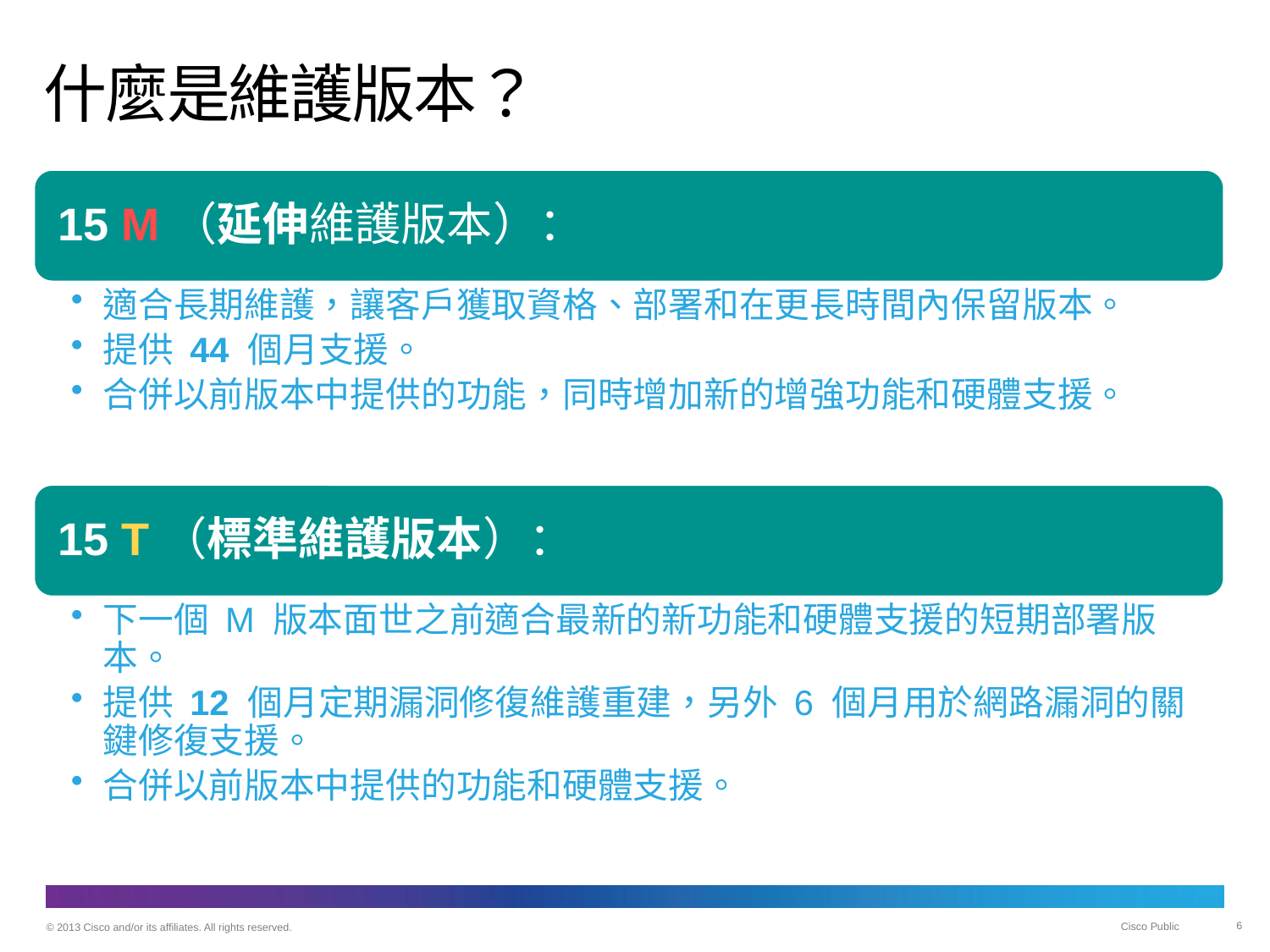

# 什麼是維護版本？
15 M（延伸維護版本）：
適合長期維護，讓客戶獲取資格、部署和在更長時間內保留版本。
提供 44 個月支援。
合併以前版本中提供的功能，同時增加新的增強功能和硬體支援。
15 T（標準維護版本）：
下一個 M 版本面世之前適合最新的新功能和硬體支援的短期部署版本。
提供 12 個月定期漏洞修復維護重建，另外 6 個月用於網路漏洞的關鍵修復支援。
合併以前版本中提供的功能和硬體支援。